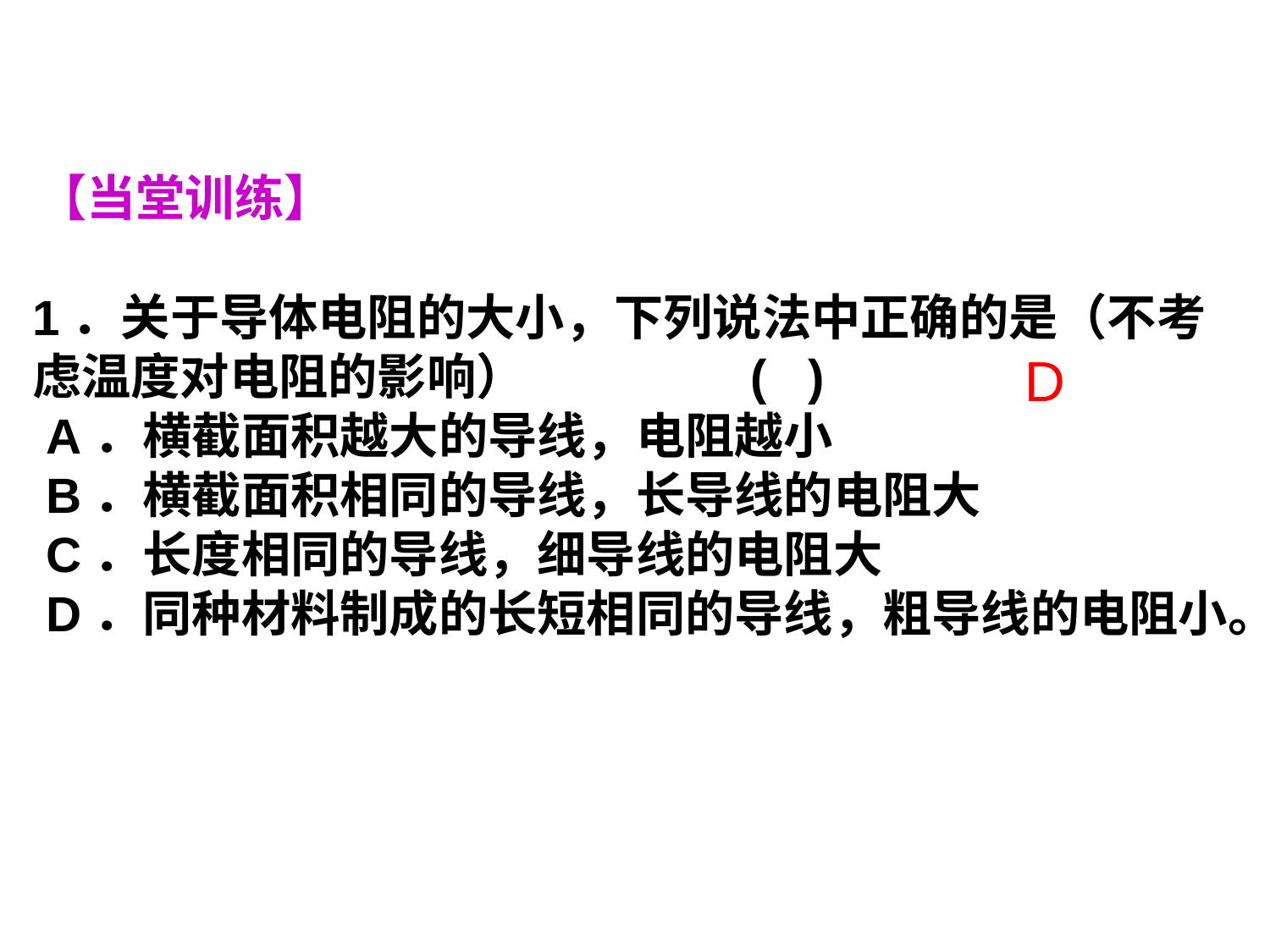

【当堂训练】
1．关于导体电阻的大小，下列说法中正确的是（不考虑温度对电阻的影响）                   (   )
 A．横截面积越大的导线，电阻越小
 B．横截面积相同的导线，长导线的电阻大
 C．长度相同的导线，细导线的电阻大
 D．同种材料制成的长短相同的导线，粗导线的电阻小。
D